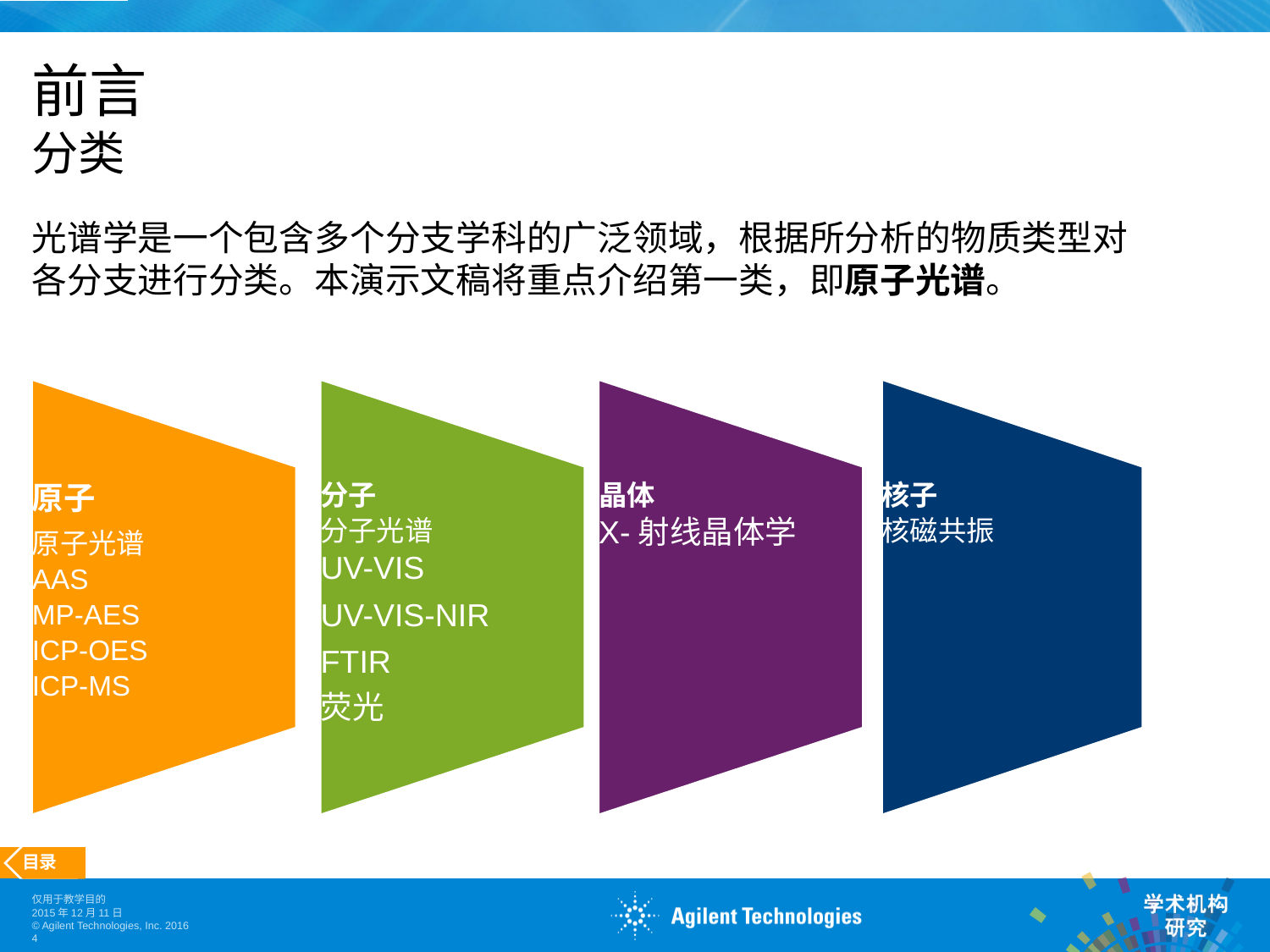

# 前言 分类
光谱学是一个包含多个分支学科的广泛领域，根据所分析的物质类型对各分支进行分类。本演示文稿将重点介绍第一类，即原子光谱。

原子
原子光谱
AAS
MP-AES
ICP-OES
ICP-MS
分子
分子光谱
UV-VIS
UV-VIS-NIR
FTIR
荧光
晶体
X-射线晶体学
核子
核磁共振
目录